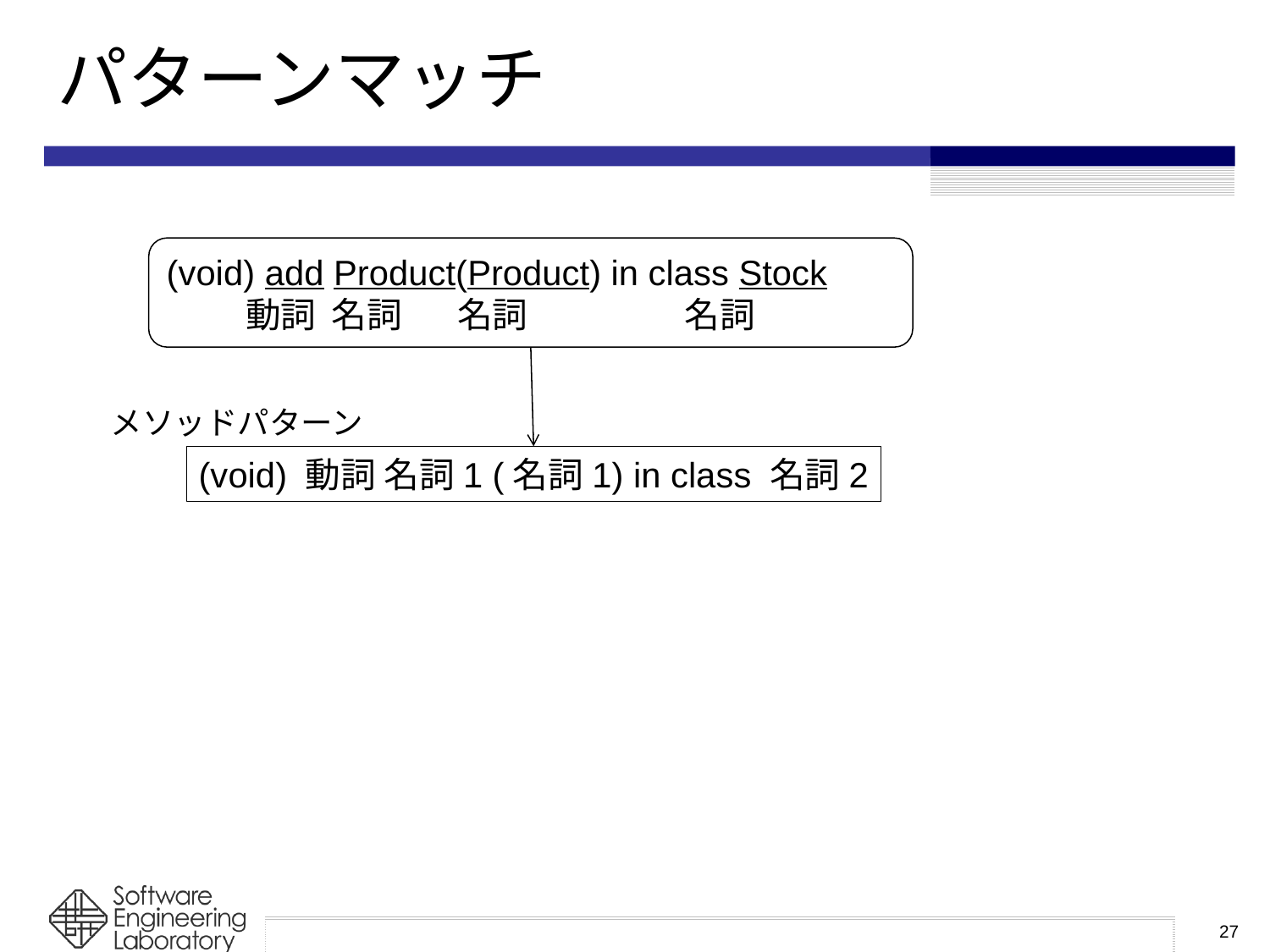

# パターンマッチ
(void) add Product(Product) in class Stock
         動詞  名詞       名詞                    名詞
メソッドパターン
(void) 動詞 名詞1 (名詞1) in class 名詞2
27